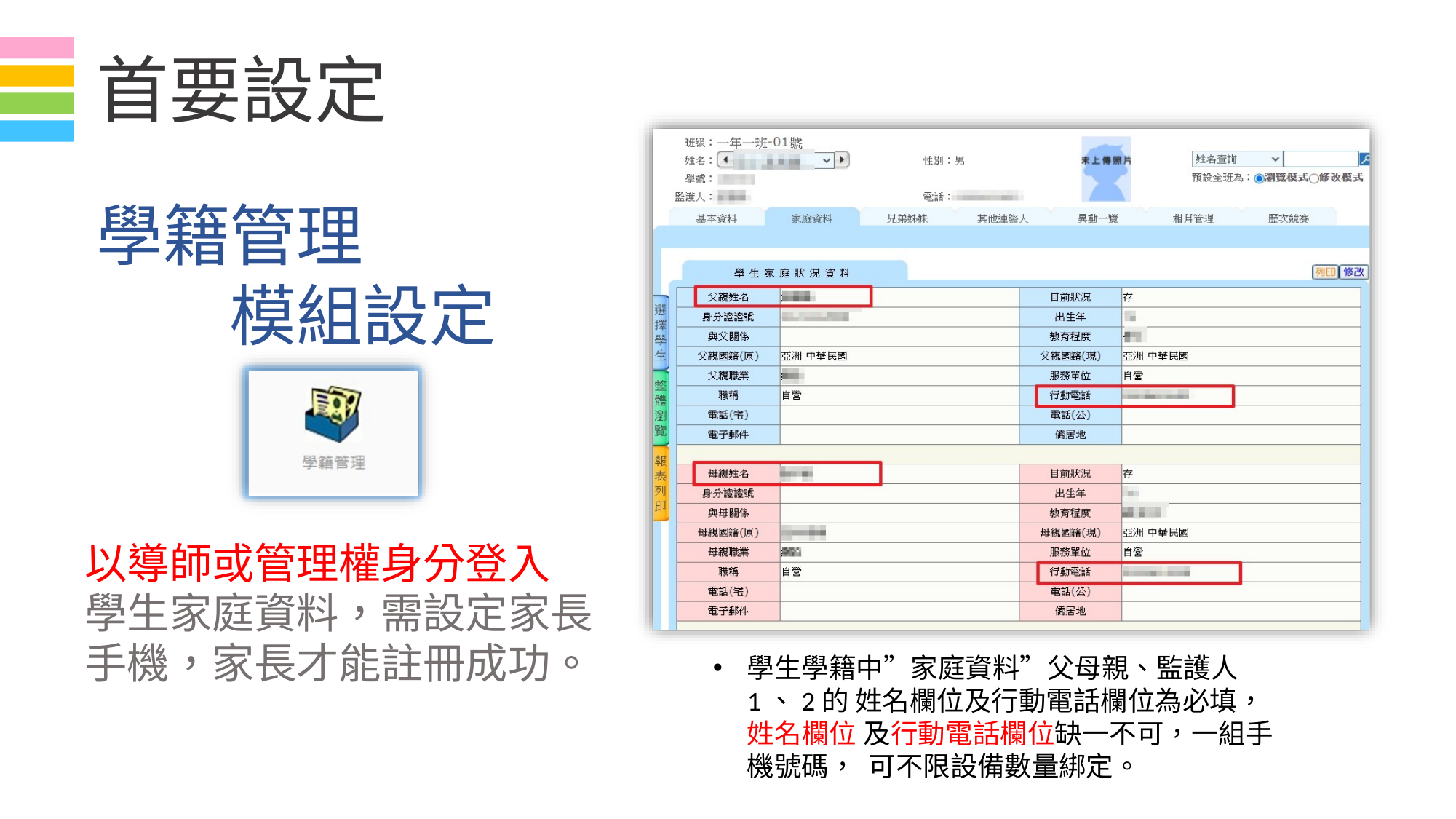

# 首要設定

學籍管理
模組設定

以導師或管理權身分登入 學生家庭資料，需設定家長 手機，家長才能註冊成功。
學生學籍中”家庭資料”父母親、監護人1、2的 姓名欄位及行動電話欄位為必填，姓名欄位 及行動電話欄位缺一不可，一組手機號碼，  可不限設備數量綁定。